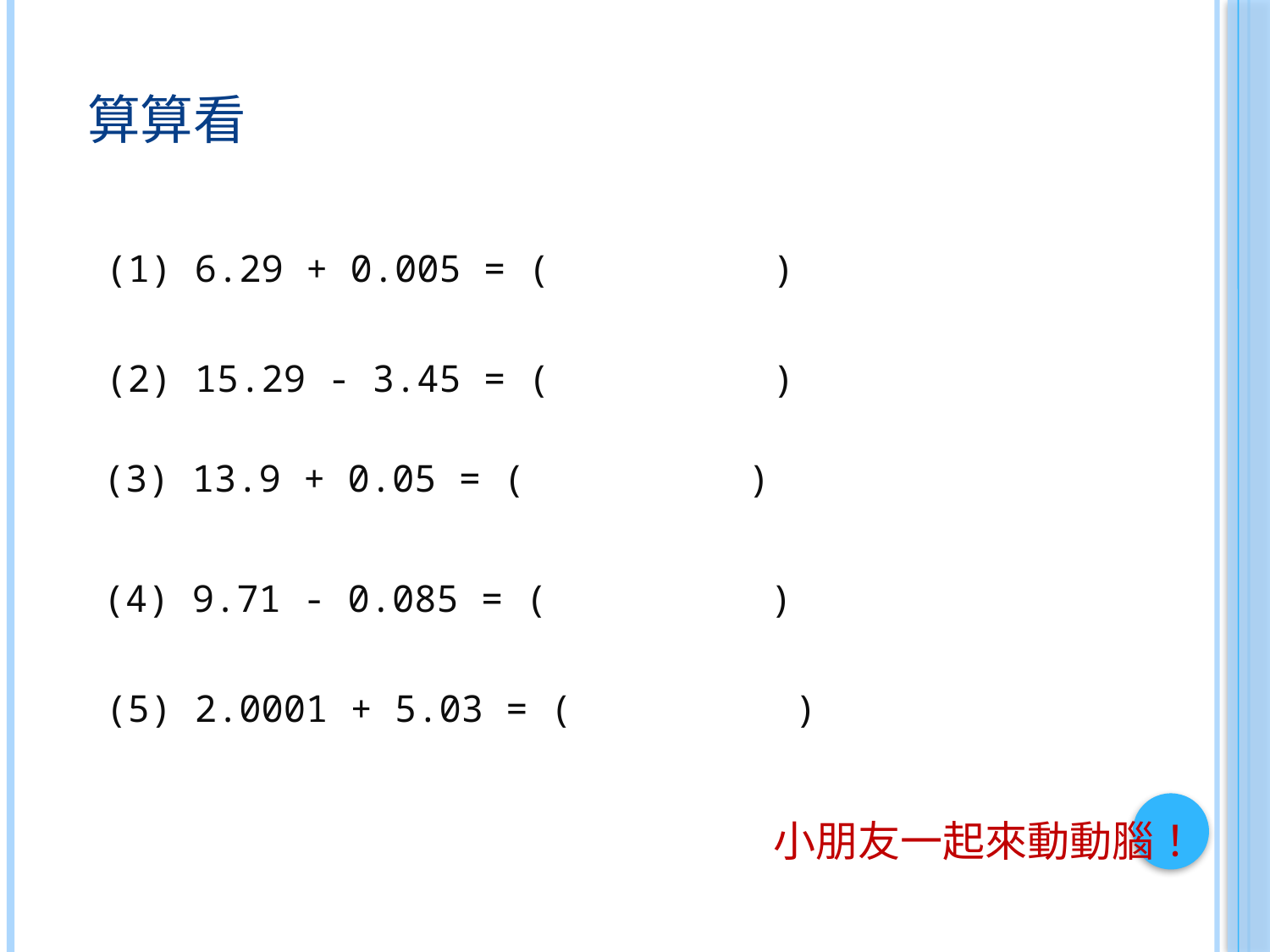

算算看
(1) 6.29 + 0.005 = (          )
(2) 15.29 - 3.45 = (          )
(3) 13.9 + 0.05 = (          )
(4) 9.71 - 0.085 = (          )
(5) 2.0001 + 5.03 = (          )
小朋友一起來動動腦！